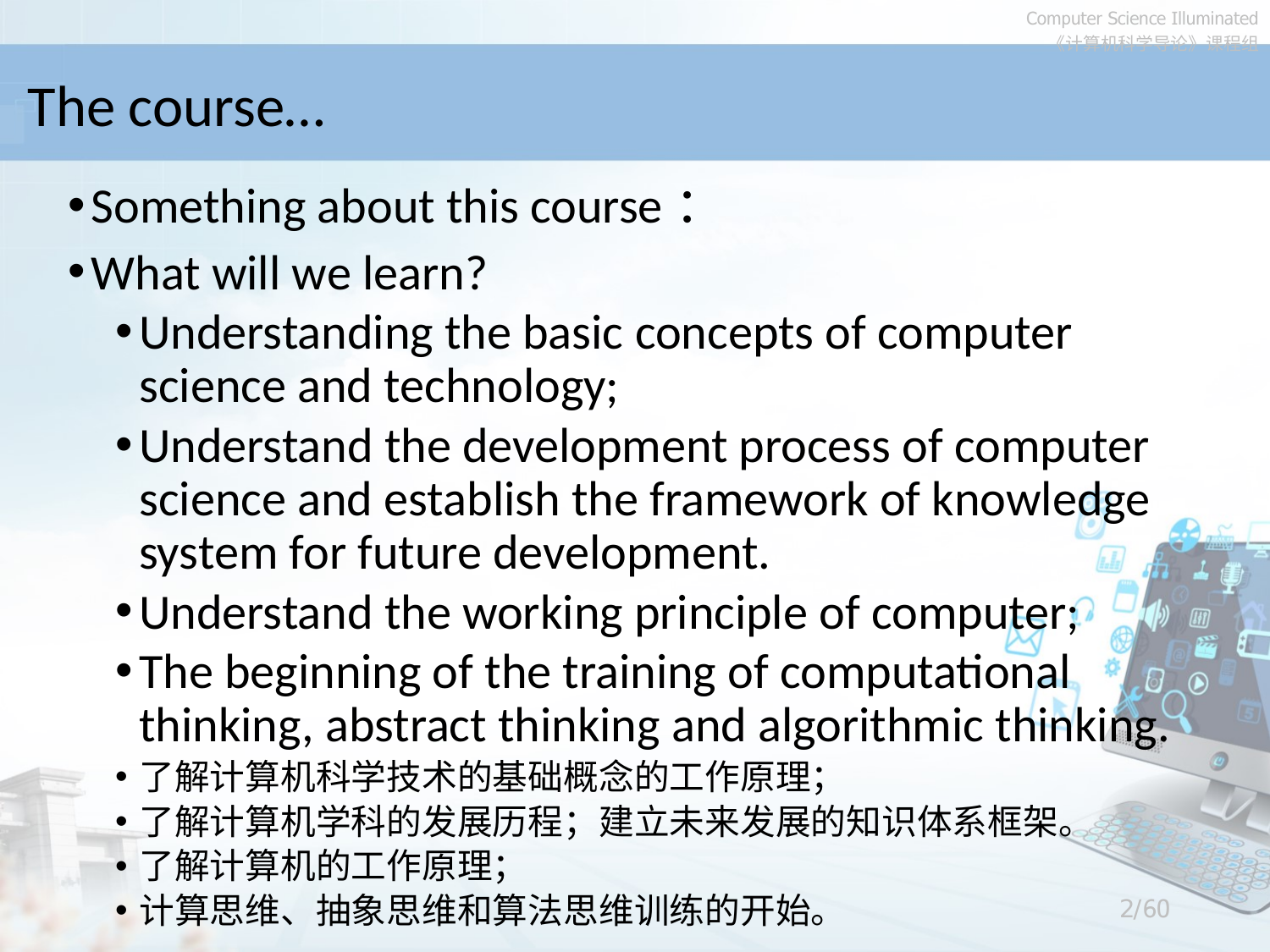

# The course…
Something about this course：
What will we learn?
Understanding the basic concepts of computer science and technology;
Understand the development process of computer science and establish the framework of knowledge system for future development.
Understand the working principle of computer;
The beginning of the training of computational thinking, abstract thinking and algorithmic thinking.
了解计算机科学技术的基础概念的工作原理；
了解计算机学科的发展历程；建立未来发展的知识体系框架。
了解计算机的工作原理；
计算思维、抽象思维和算法思维训练的开始。
2/60